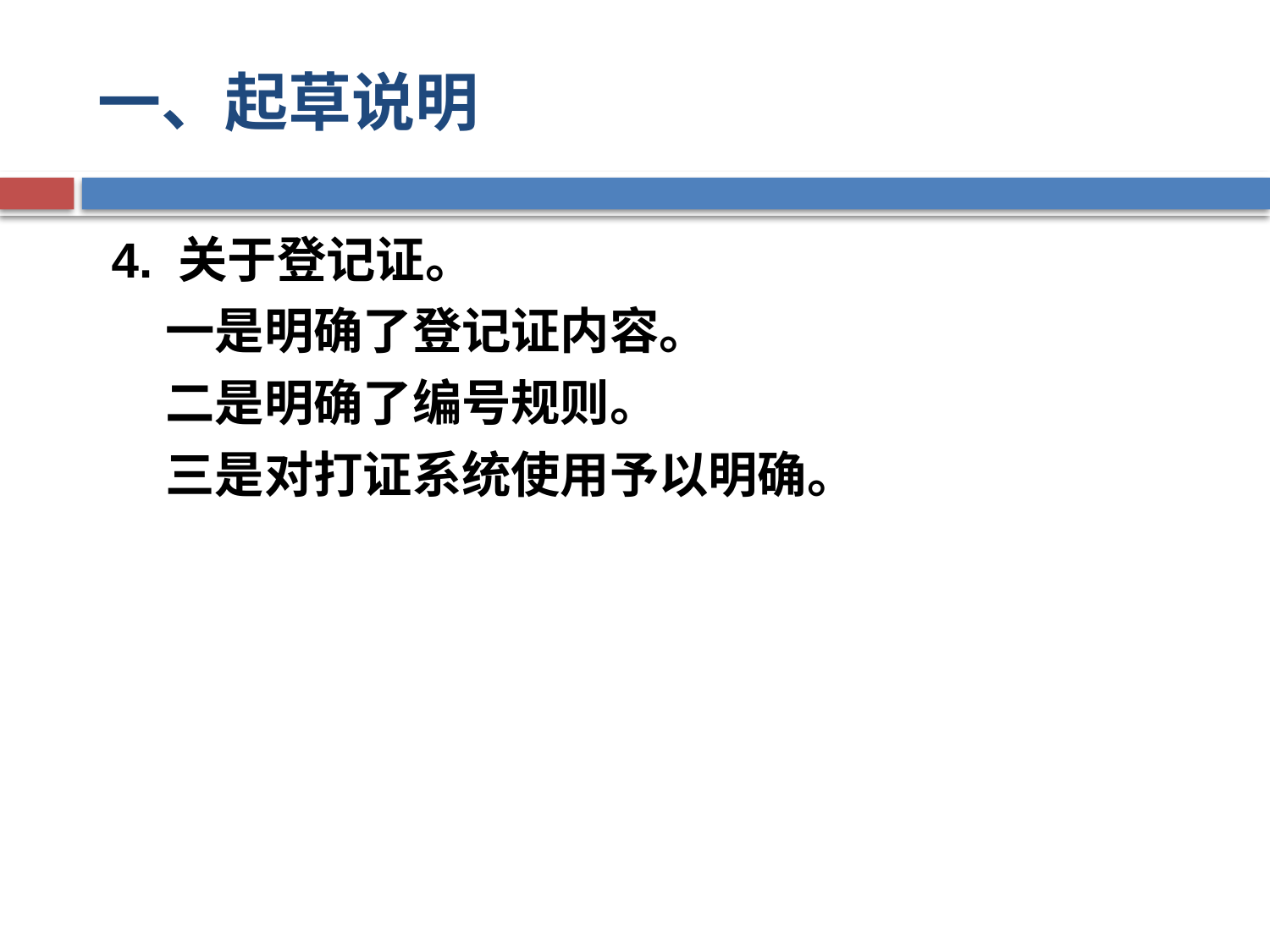

# 一、起草说明
 4. 关于登记证。
     一是明确了登记证内容。
     二是明确了编号规则。
     三是对打证系统使用予以明确。